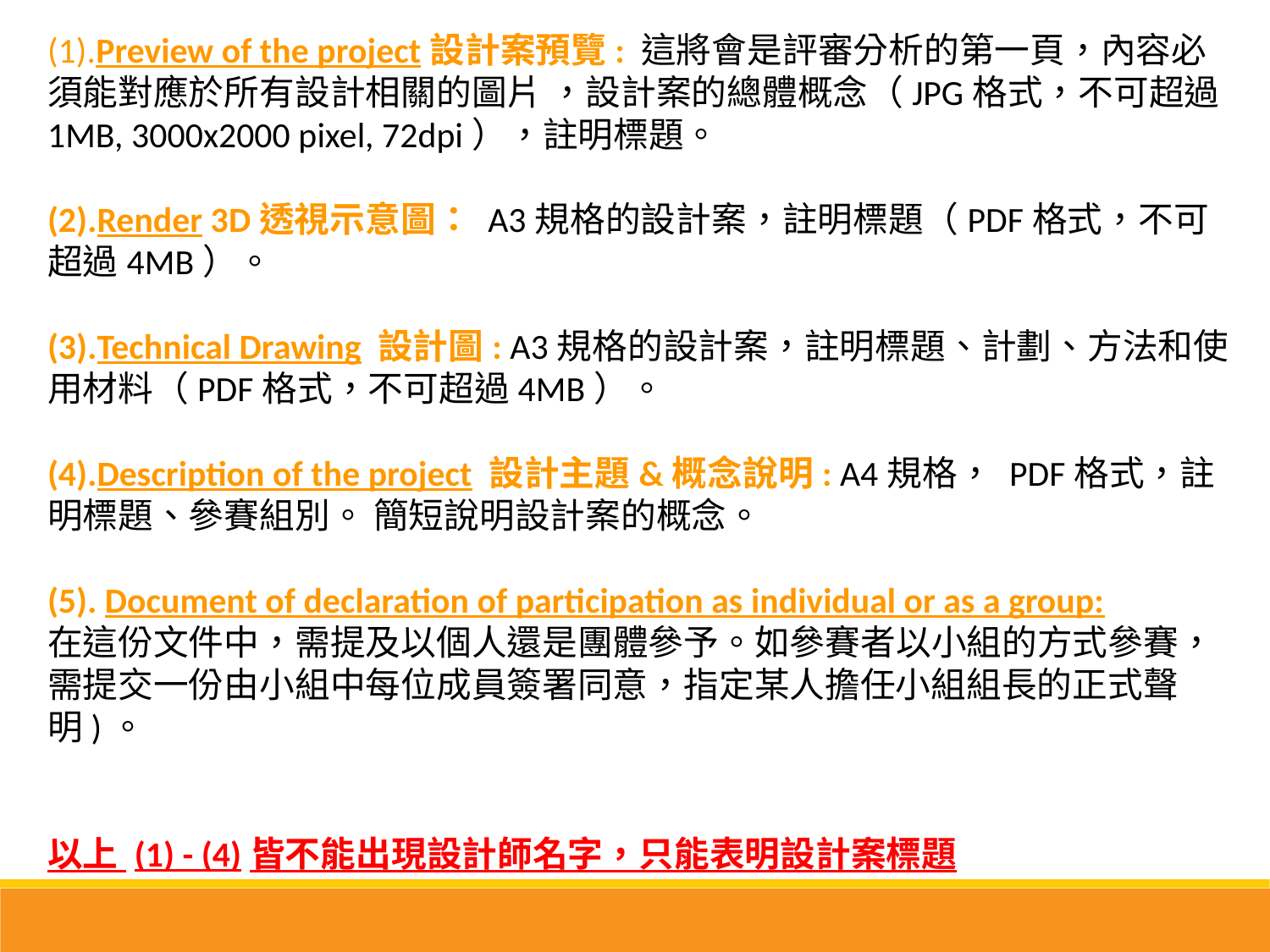

(1).Preview of the project設計案預覽: 這將會是評審分析的第一頁，內容必須能對應於所有設計相關的圖片 ，設計案的總體概念（JPG格式，不可超過1MB, 3000x2000 pixel, 72dpi），註明標題。

(2).Render 3D透視示意圖： A3規格的設計案，註明標題（PDF格式，不可超過4MB）。

(3).Technical Drawing 設計圖: A3規格的設計案，註明標題、計劃、方法和使用材料（PDF格式，不可超過4MB）。

(4).Description of the project 設計主題&概念說明: A4規格， PDF格式，註明標題、參賽組別。 簡短說明設計案的概念。

(5). Document of declaration of participation as individual or as a group:
在這份文件中，需提及以個人還是團體參予。如參賽者以小組的方式參賽，需提交一份由小組中每位成員簽署同意，指定某人擔任小組組長的正式聲明)。

以上 (1) - (4)皆不能出現設計師名字，只能表明設計案標題